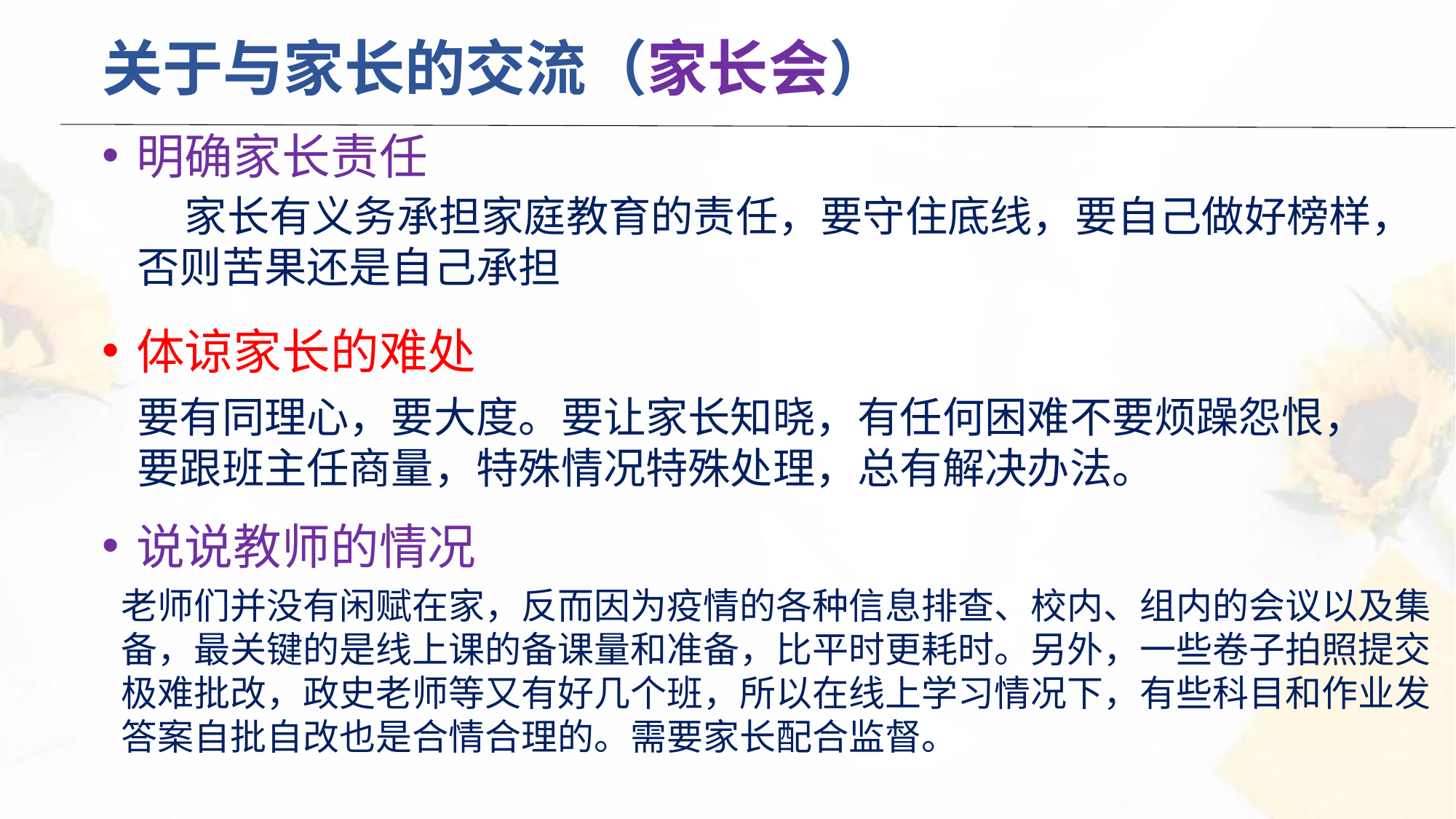

关于与家长的交流（家长会）
明确家长责任
      家长有义务承担家庭教育的责任，要守住底线，要自己做好榜样，否则苦果还是自己承担
体谅家长的难处
要有同理心，要大度。要让家长知晓，有任何困难不要烦躁怨恨，要跟班主任商量，特殊情况特殊处理，总有解决办法。
说说教师的情况
老师们并没有闲赋在家，反而因为疫情的各种信息排查、校内、组内的会议以及集备，最关键的是线上课的备课量和准备，比平时更耗时。另外，一些卷子拍照提交极难批改，政史老师等又有好几个班，所以在线上学习情况下，有些科目和作业发答案自批自改也是合情合理的。需要家长配合监督。